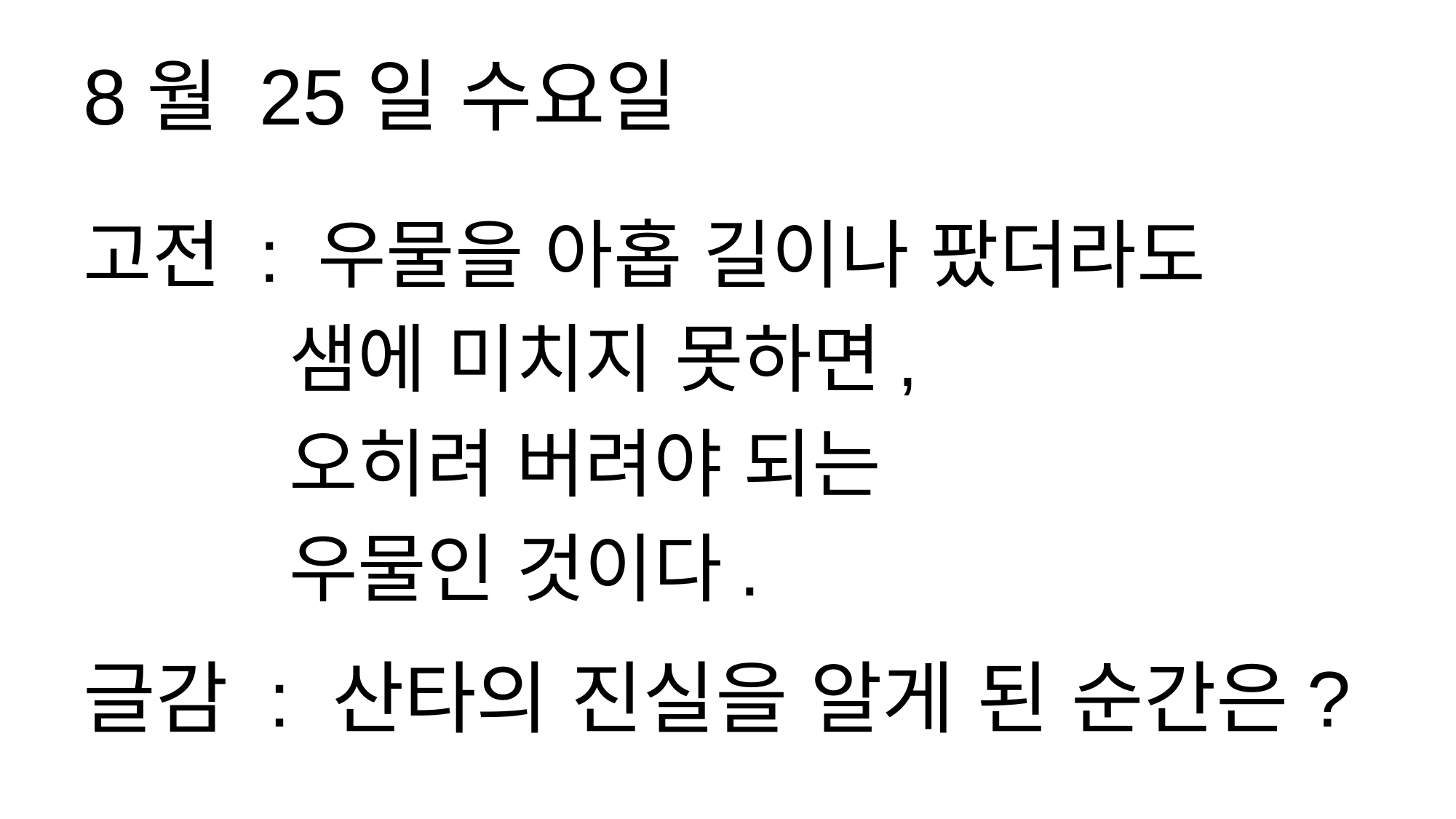

8월 25일 수요일
고전 : 우물을 아홉 길이나 팠더라도
         샘에 미치지 못하면,
         오히려 버려야 되는
         우물인 것이다.
글감 : 산타의 진실을 알게 된 순간은?